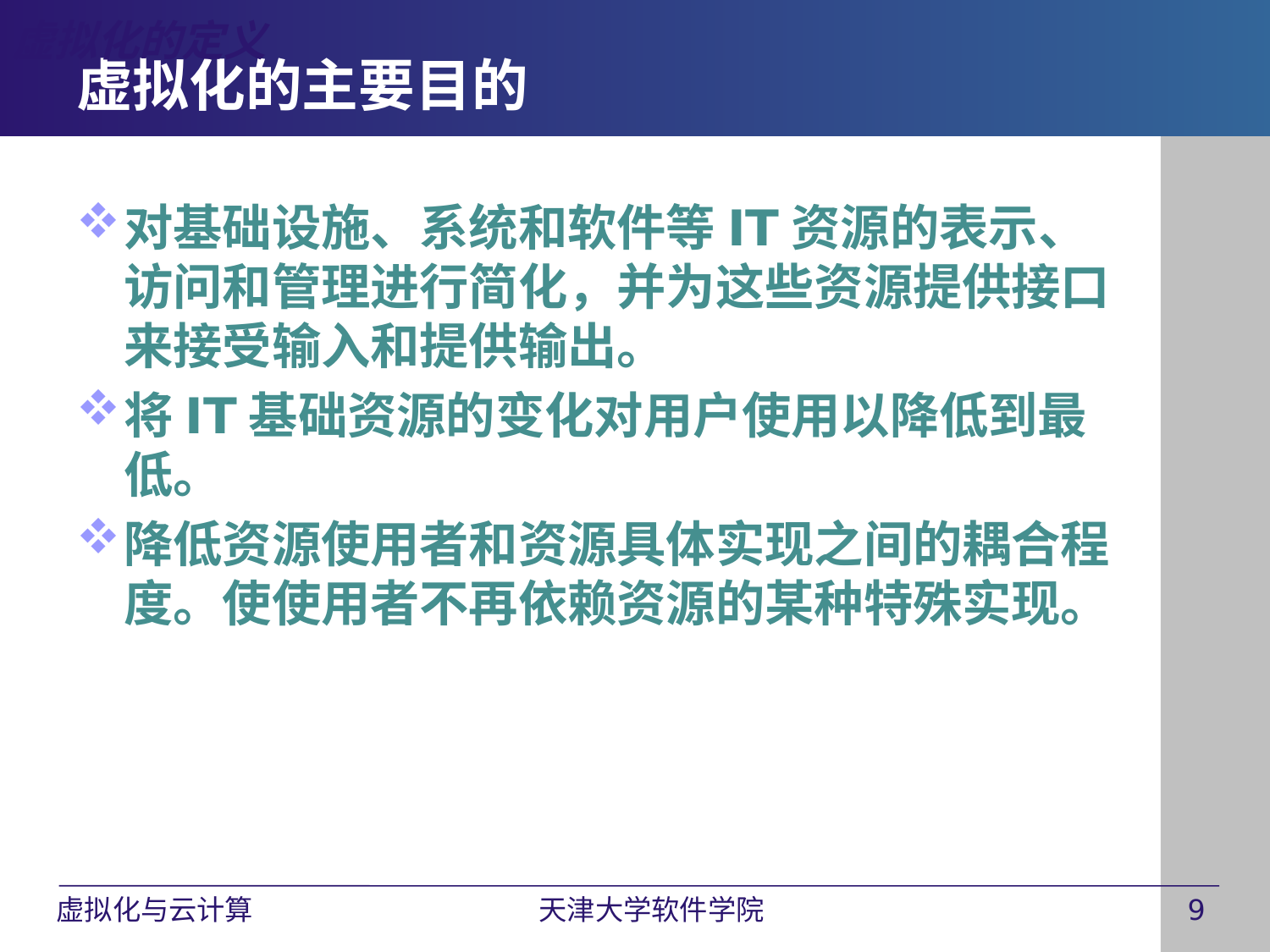

虚拟化的定义
# 虚拟化的主要目的
对基础设施、系统和软件等IT资源的表示、访问和管理进行简化，并为这些资源提供接口来接受输入和提供输出。
将IT基础资源的变化对用户使用以降低到最低。
降低资源使用者和资源具体实现之间的耦合程度。使使用者不再依赖资源的某种特殊实现。